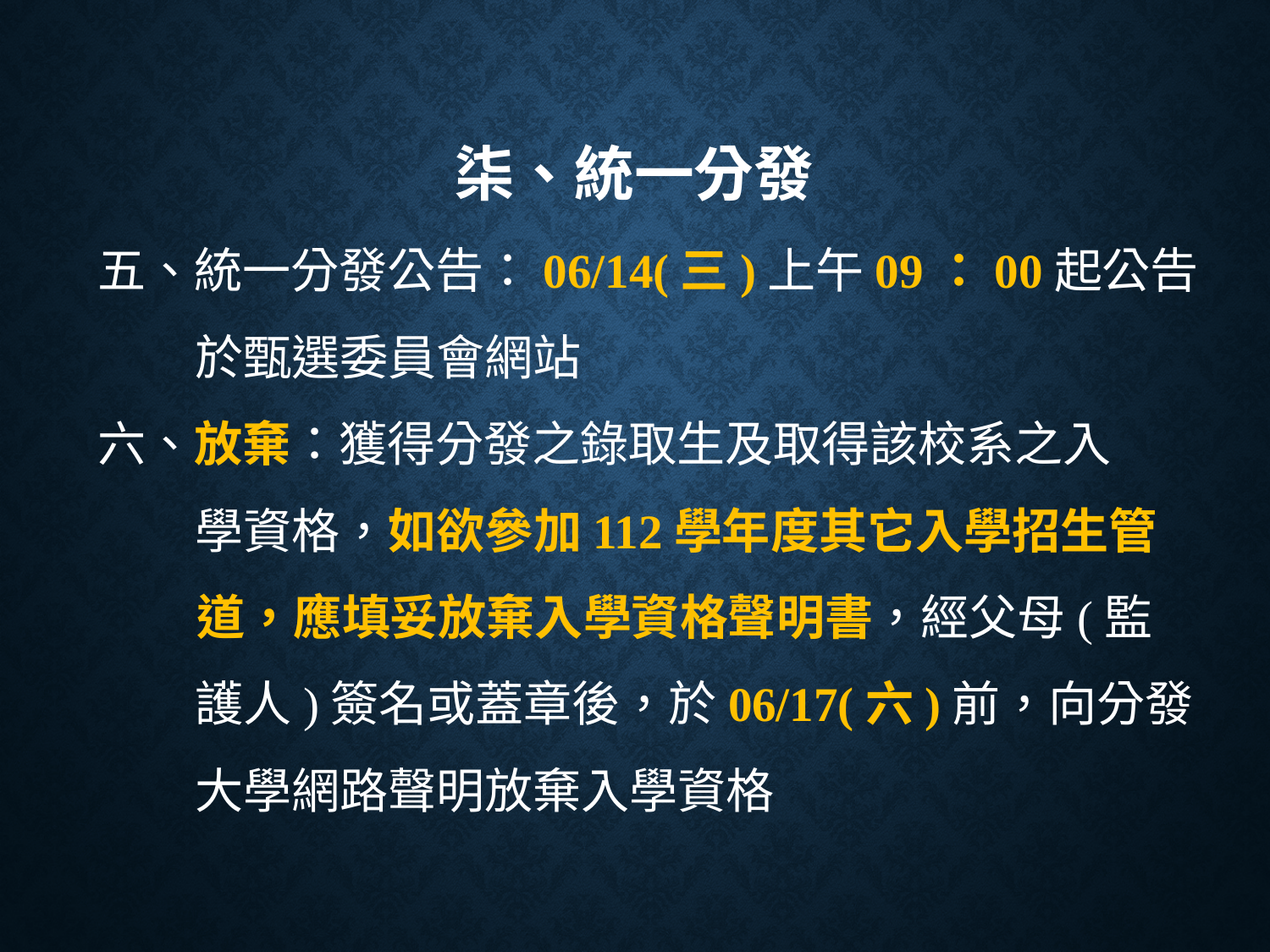

# 柒、統一分發
五、統一分發公告：06/14(三)上午09：00起公告
        於甄選委員會網站
六、放棄：獲得分發之錄取生及取得該校系之入
        學資格，如欲參加112學年度其它入學招生管
        道，應填妥放棄入學資格聲明書，經父母(監
        護人)簽名或蓋章後，於06/17(六)前，向分發
        大學網路聲明放棄入學資格